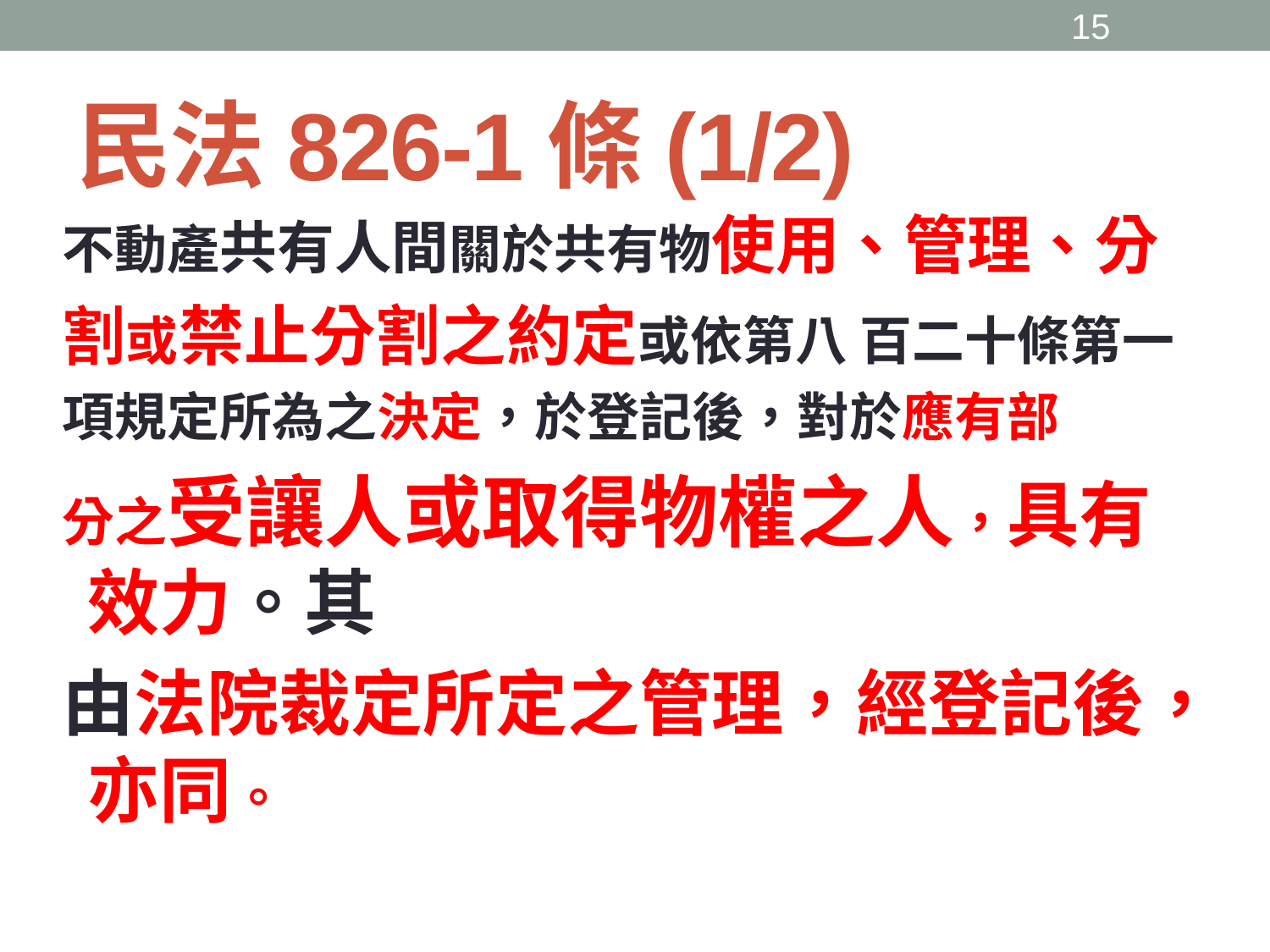

15
# 民法826-1條(1/2)
不動產共有人間關於共有物使用、管理、分
割或禁止分割之約定或依第八 百二十條第一
項規定所為之決定，於登記後，對於應有部
分之受讓人或取得物權之人，具有效力。其
由法院裁定所定之管理，經登記後，亦同。